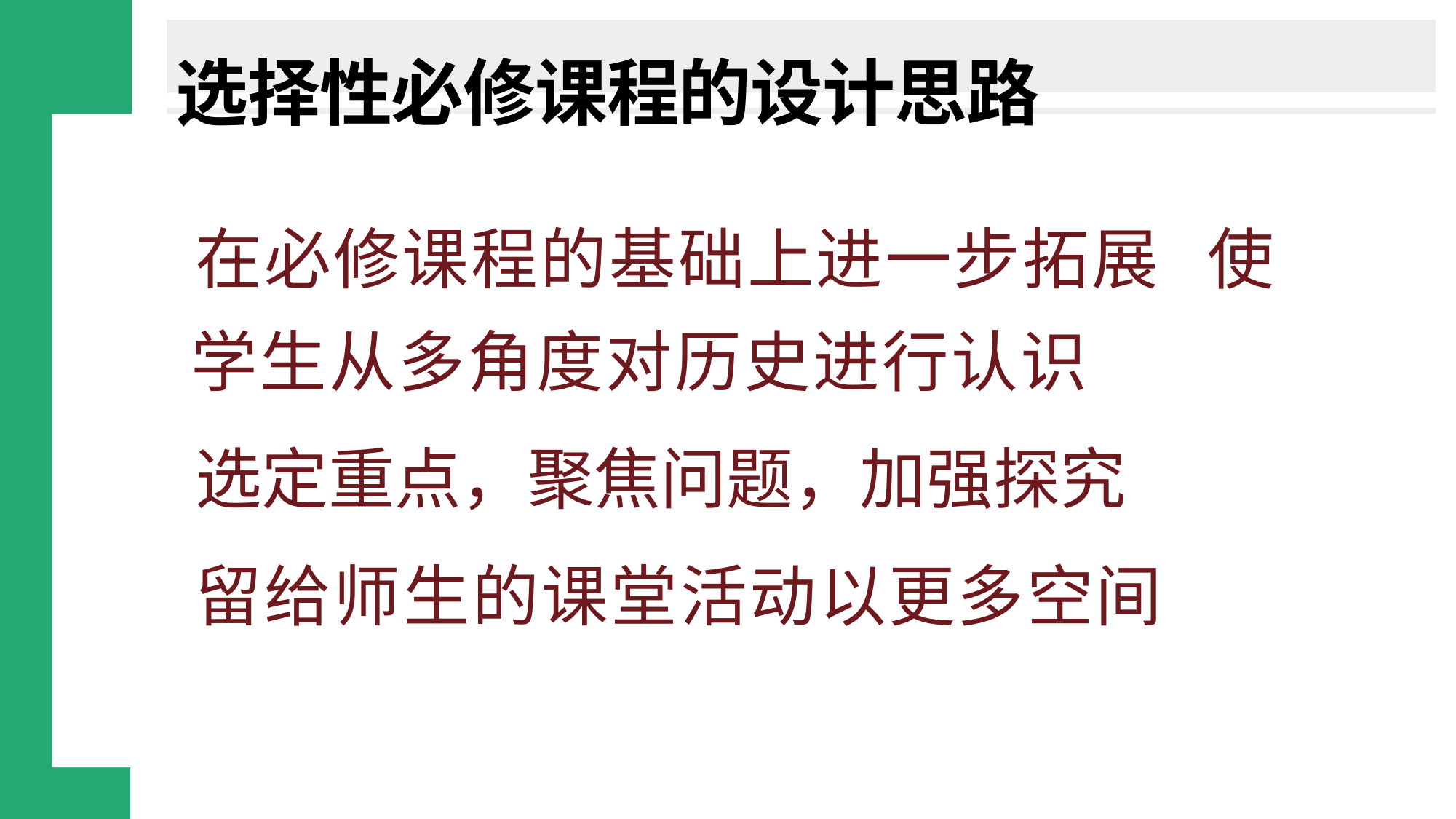

# 选择性必修课程的设计思路
在必修课程的基础上进一步拓展   使学生从多角度对历史进行认识
选定重点，聚焦问题，加强探究
留给师生的课堂活动以更多空间